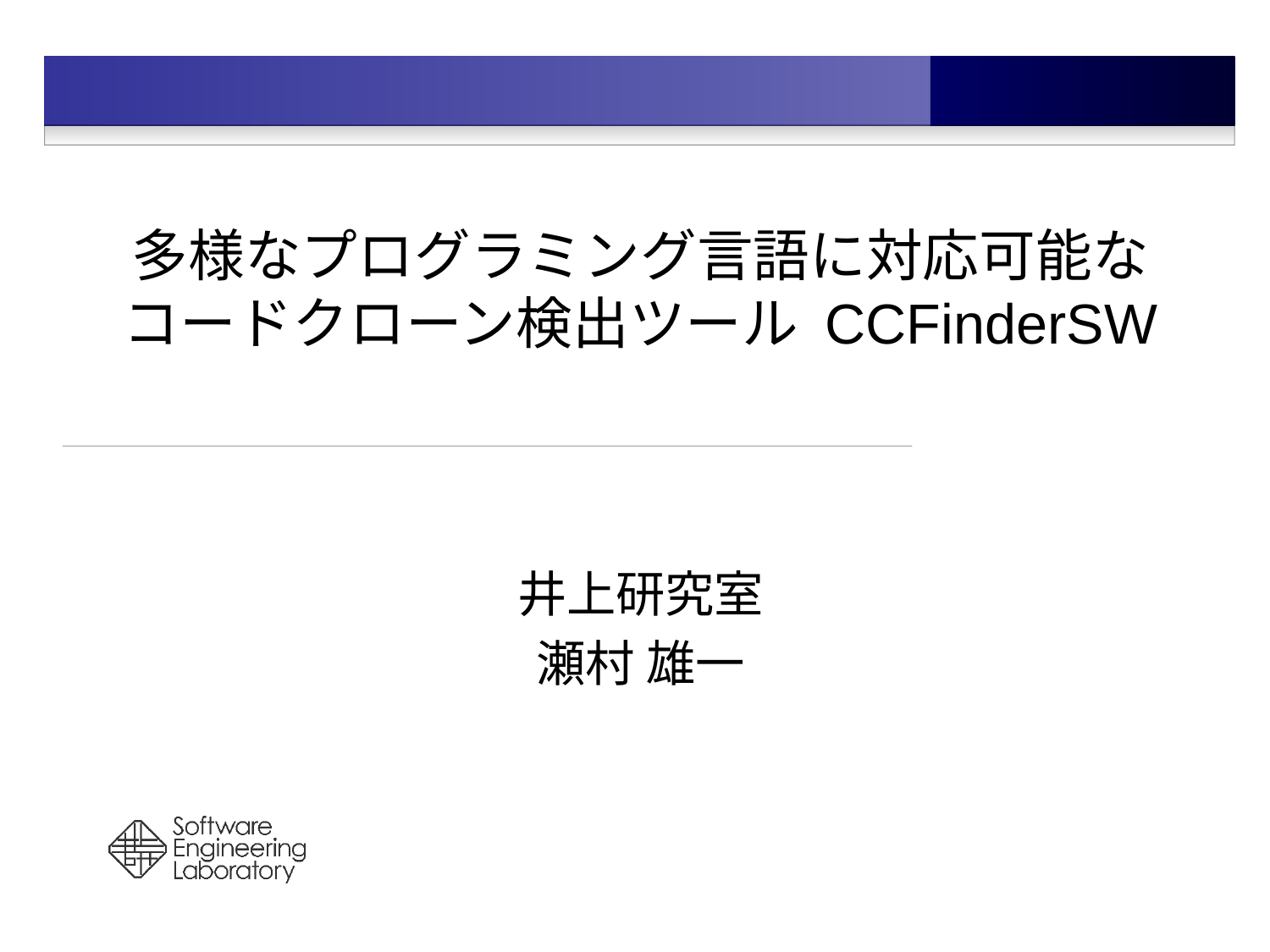

# 多様なプログラミング言語に対応可能な コードクローン検出ツール CCFinderSW
井上研究室
瀬村 雄一